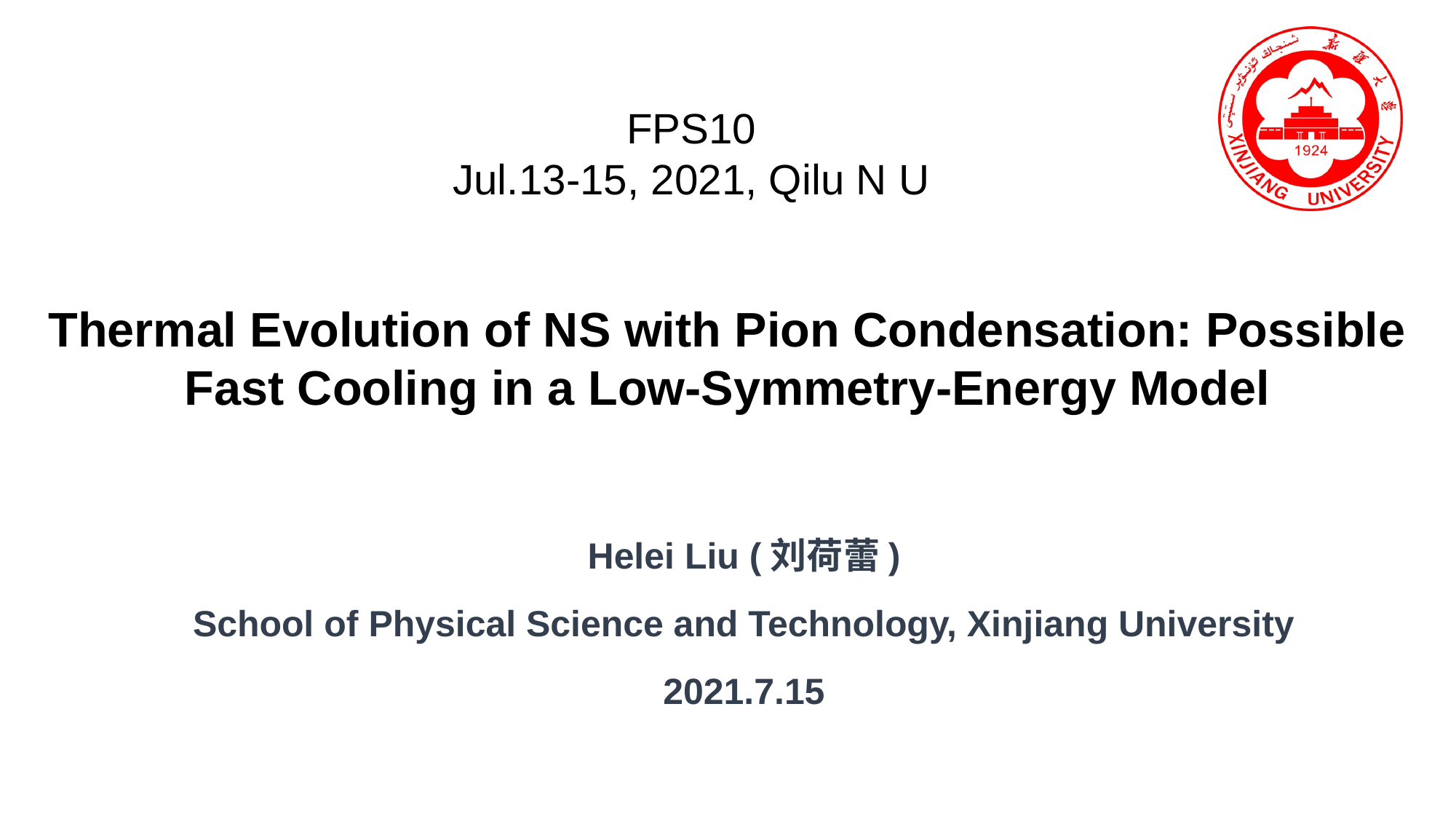

FPS10
Jul.13-15, 2021, Qilu N U
Thermal Evolution of NS with Pion Condensation: Possible Fast Cooling in a Low-Symmetry-Energy Model
Helei Liu (刘荷蕾)
School of Physical Science and Technology, Xinjiang University
2021.7.15